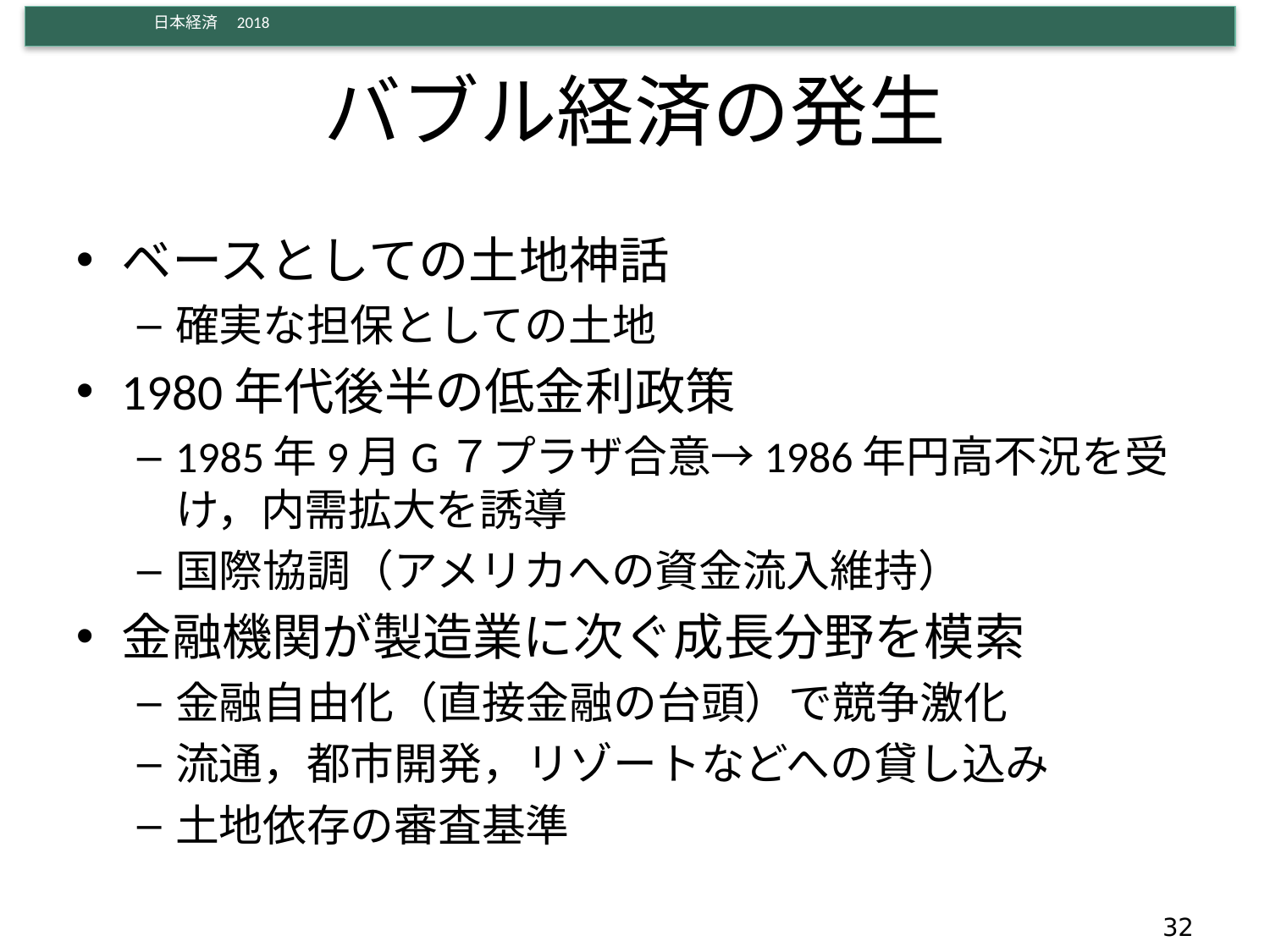

# バブル経済の発生
ベースとしての土地神話
確実な担保としての土地
1980年代後半の低金利政策
1985年9月G７プラザ合意→1986年円高不況を受け，内需拡大を誘導
国際協調（アメリカへの資金流入維持）
金融機関が製造業に次ぐ成長分野を模索
金融自由化（直接金融の台頭）で競争激化
流通，都市開発，リゾートなどへの貸し込み
土地依存の審査基準
32